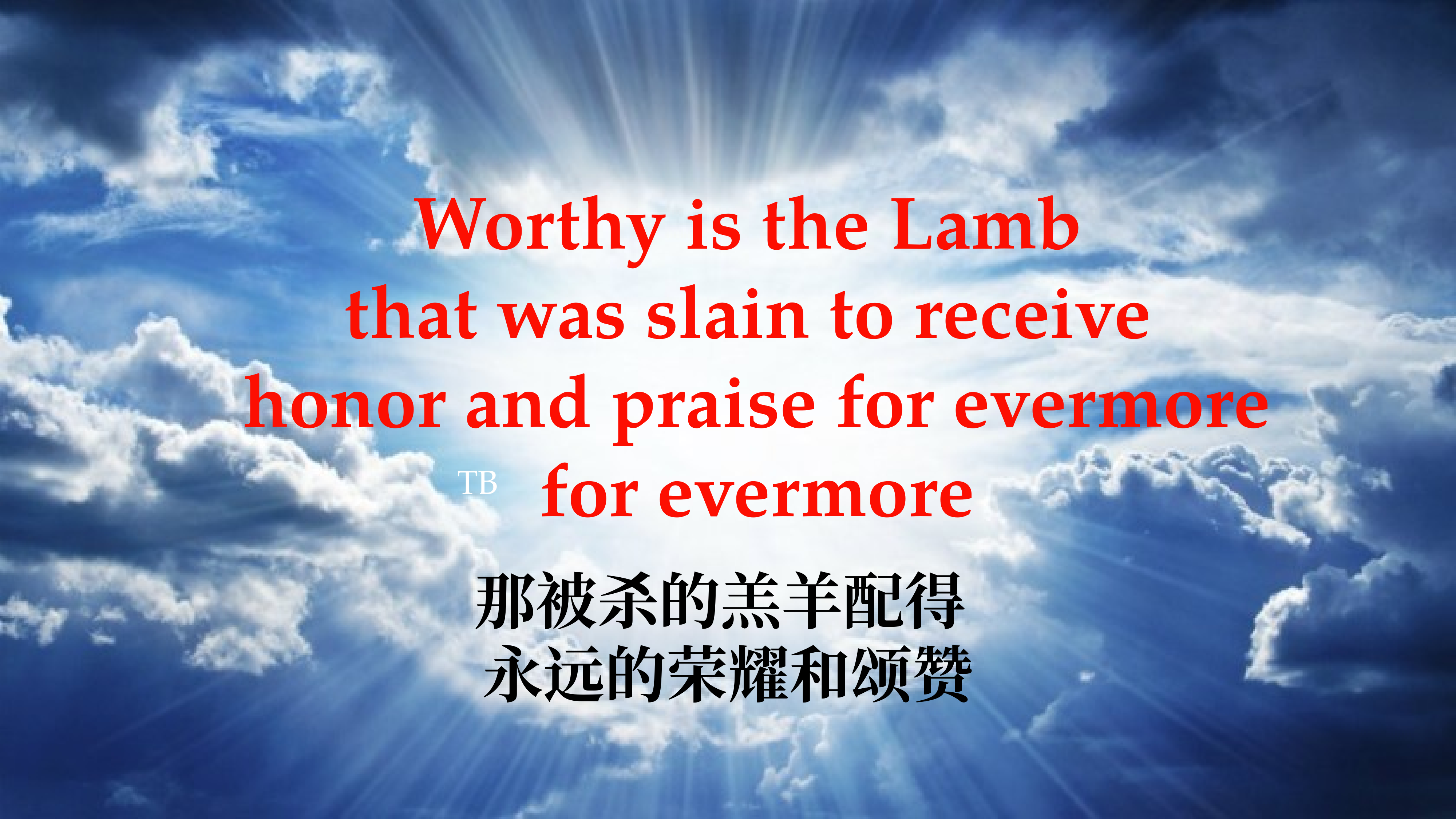

# Worthy is the Lamb
that was slain to receive
honor and praise for evermore
for evermore
TB
那被杀的羔羊配得
永远的荣耀和颂赞
7